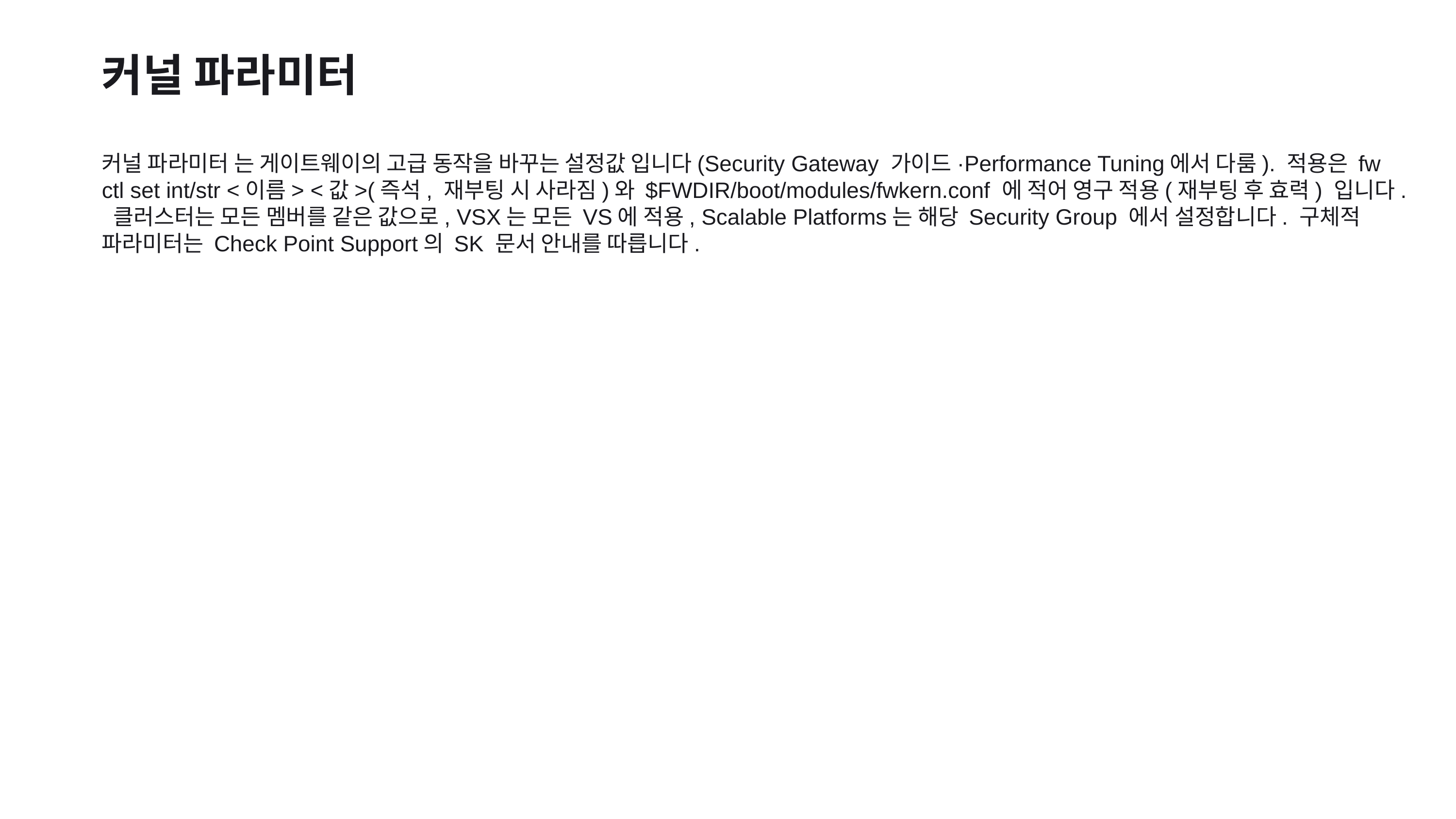

커널 파라미터
커널 파라미터 는 게이트웨이의 고급 동작을 바꾸는 설정값 입니다(Security Gateway 가이드·Performance Tuning에서 다룸). 적용은 fw ctl set int/str <이름> <값>(즉석, 재부팅 시 사라짐)와 $FWDIR/boot/modules/fwkern.conf 에 적어 영구 적용(재부팅 후 효력) 입니다. 클러스터는 모든 멤버를 같은 값으로, VSX는 모든 VS에 적용, Scalable Platforms는 해당 Security Group 에서 설정합니다. 구체적 파라미터는 Check Point Support의 SK 문서 안내를 따릅니다.